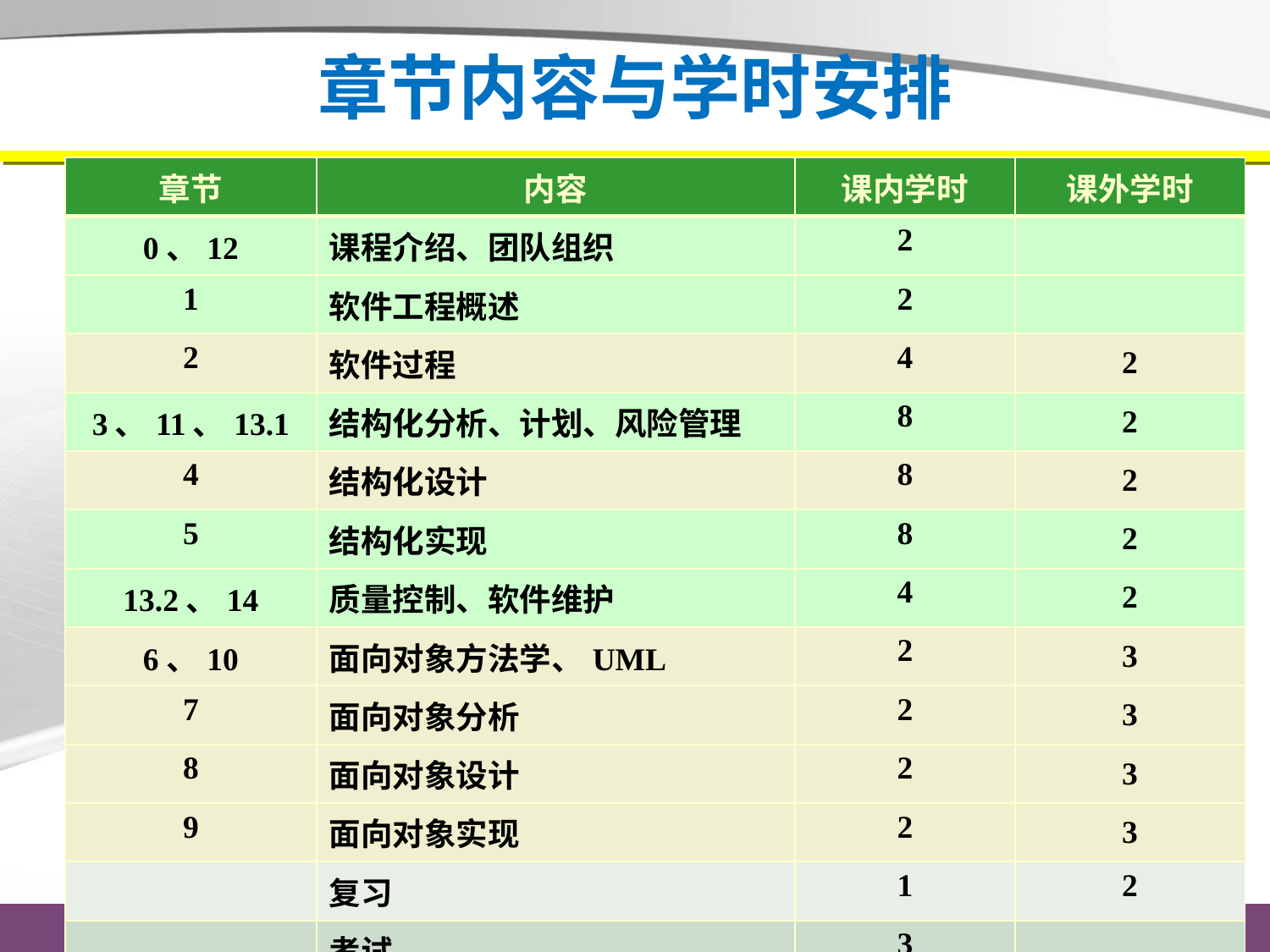

# 章节内容与学时安排
| 章节 | 内容 | 课内学时 | 课外学时 |
| --- | --- | --- | --- |
| 0、12 | 课程介绍、团队组织 | 2 |  |
| 1 | 软件工程概述 | 2 |  |
| 2 | 软件过程 | 4 | 2 |
| 3、11、13.1 | 结构化分析、计划、风险管理 | 8 | 2 |
| 4 | 结构化设计 | 8 | 2 |
| 5 | 结构化实现 | 8 | 2 |
| 13.2、14 | 质量控制、软件维护 | 4 | 2 |
| 6、10 | 面向对象方法学、UML | 2 | 3 |
| 7 | 面向对象分析 | 2 | 3 |
| 8 | 面向对象设计 | 2 | 3 |
| 9 | 面向对象实现 | 2 | 3 |
|  | 复习 | 1 | 2 |
|  | 考试 | 3 |  |
|  | 总计 | 48 | 24 |